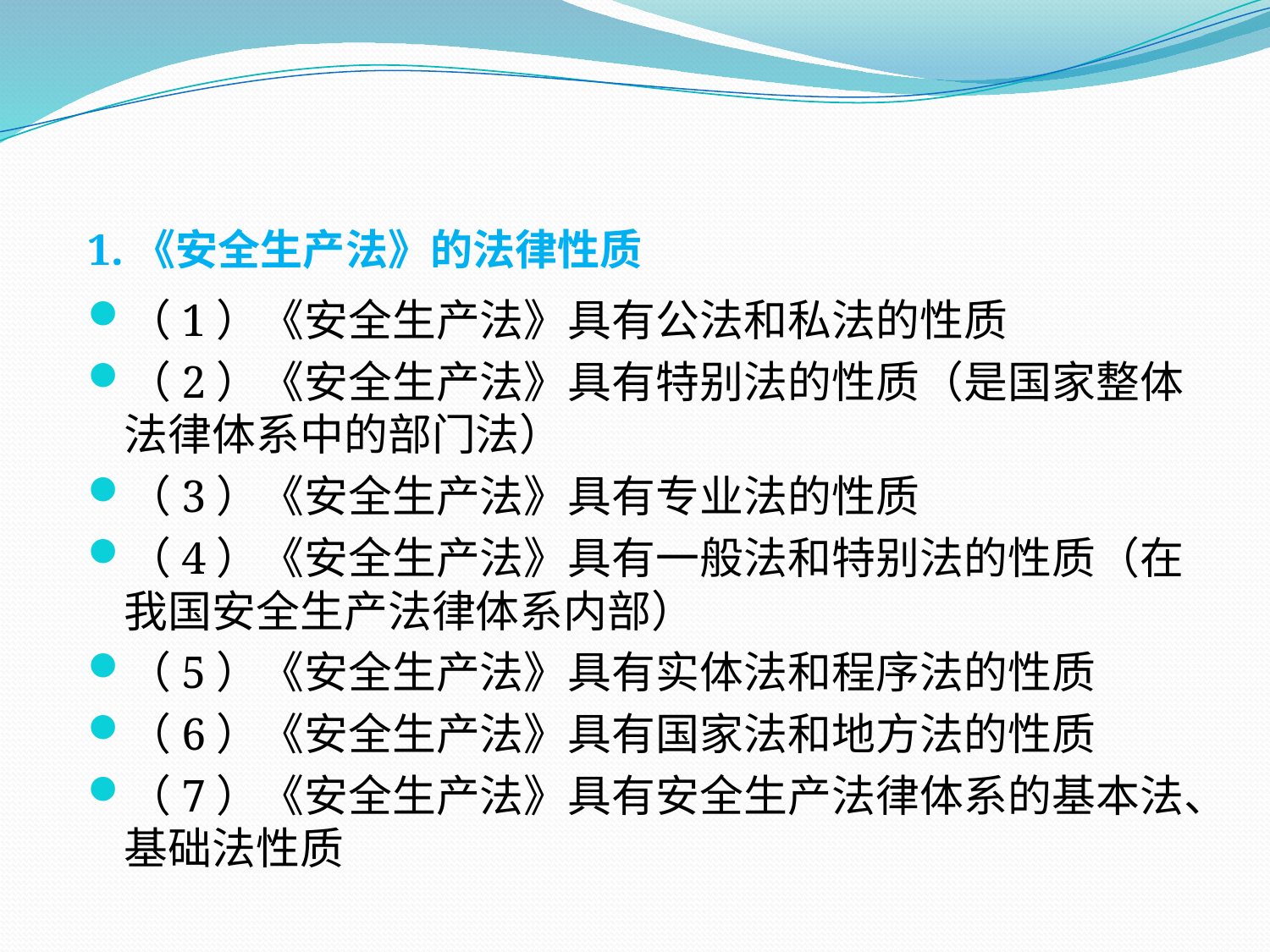

#
1.《安全生产法》的法律性质
（1）《安全生产法》具有公法和私法的性质
（2）《安全生产法》具有特别法的性质（是国家整体法律体系中的部门法）
（3）《安全生产法》具有专业法的性质
（4）《安全生产法》具有一般法和特别法的性质（在我国安全生产法律体系内部）
（5）《安全生产法》具有实体法和程序法的性质
（6）《安全生产法》具有国家法和地方法的性质
（7）《安全生产法》具有安全生产法律体系的基本法、基础法性质